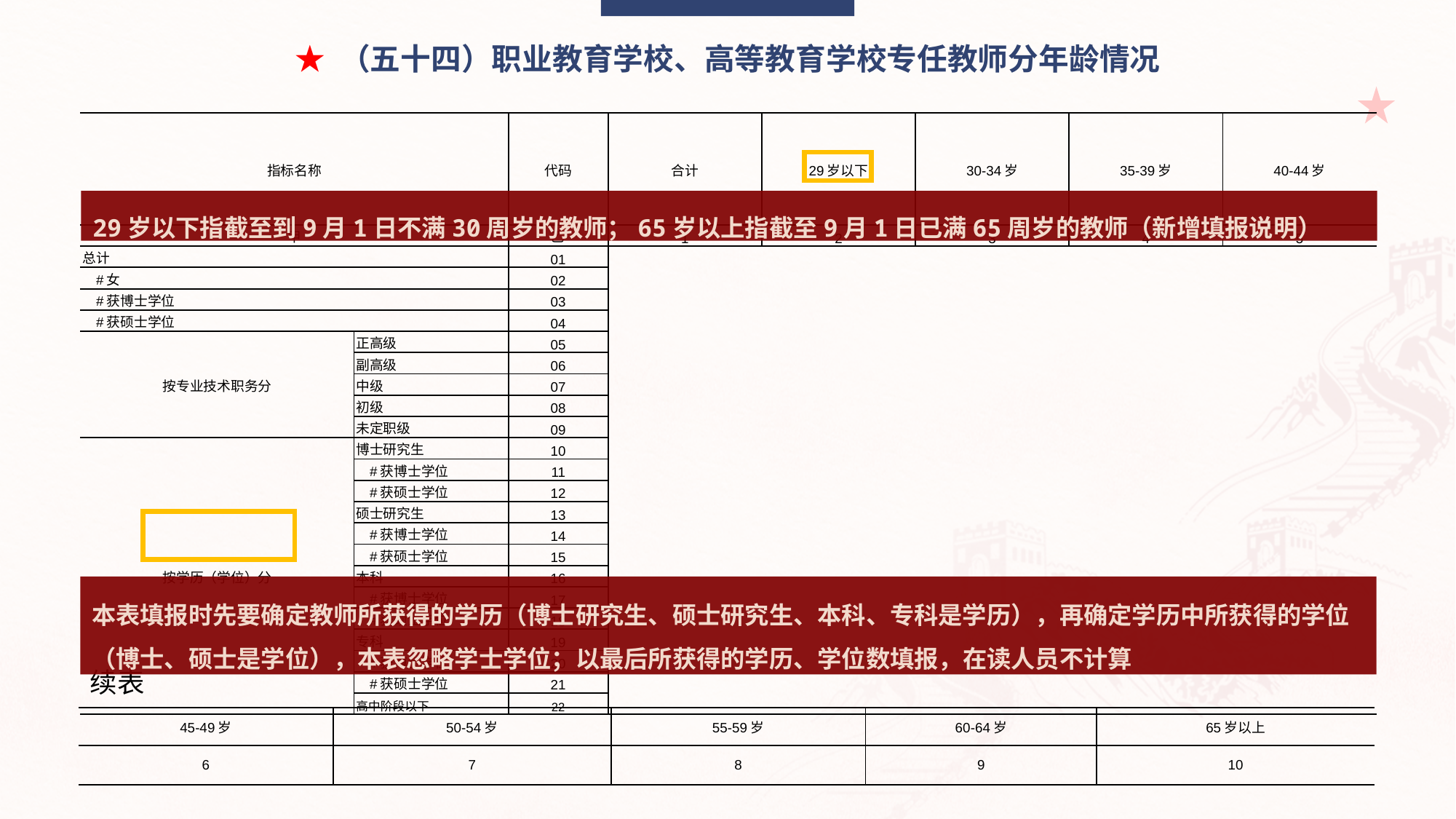

★ （五十四）职业教育学校、高等教育学校专任教师分年龄情况
| 指标名称 |  | 代码 | 合计 | 29岁以下 | 30-34岁 | 35-39岁 | 40-44岁 |
| --- | --- | --- | --- | --- | --- | --- | --- |
| 甲 |  | 乙 | 1 | 2 | 3 | 4 | 5 |
| 总计 |  | 01 |  |  |  |  |  |
| #女 |  | 02 |  |  |  |  |  |
| #获博士学位 |  | 03 |  |  |  |  |  |
| #获硕士学位 |  | 04 |  |  |  |  |  |
| 按专业技术职务分 | 正高级 | 05 |  |  |  |  |  |
|  | 副高级 | 06 |  |  |  |  |  |
|  | 中级 | 07 |  |  |  |  |  |
|  | 初级 | 08 |  |  |  |  |  |
|  | 未定职级 | 09 |  |  |  |  |  |
| 按学历（学位）分 | 博士研究生 | 10 |  |  |  |  |  |
|  | #获博士学位 | 11 |  |  |  |  |  |
|  | #获硕士学位 | 12 |  |  |  |  |  |
|  | 硕士研究生 | 13 |  |  |  |  |  |
|  | #获博士学位 | 14 |  |  |  |  |  |
|  | #获硕士学位 | 15 |  |  |  |  |  |
|  | 本科 | 16 |  |  |  |  |  |
|  | #获博士学位 | 17 |  |  |  |  |  |
|  | #获硕士学位 | 18 |  |  |  |  |  |
|  | 专科 | 19 |  |  |  |  |  |
|  | #获博士学位 | 20 |  |  |  |  |  |
|  | #获硕士学位 | 21 |  |  |  |  |  |
|  | 高中阶段以下 | 22 |  |  |  |  |  |

29岁以下指截至到9月1日不满30周岁的教师；65岁以上指截至9月1日已满65周岁的教师（新增填报说明）

本表填报时先要确定教师所获得的学历（博士研究生、硕士研究生、本科、专科是学历），再确定学历中所获得的学位（博士、硕士是学位），本表忽略学士学位；以最后所获得的学历、学位数填报，在读人员不计算
续表
| 45-49岁 | 50-54岁 | 55-59岁 | 60-64岁 | 65岁以上 |
| --- | --- | --- | --- | --- |
| 6 | 7 | 8 | 9 | 10 |